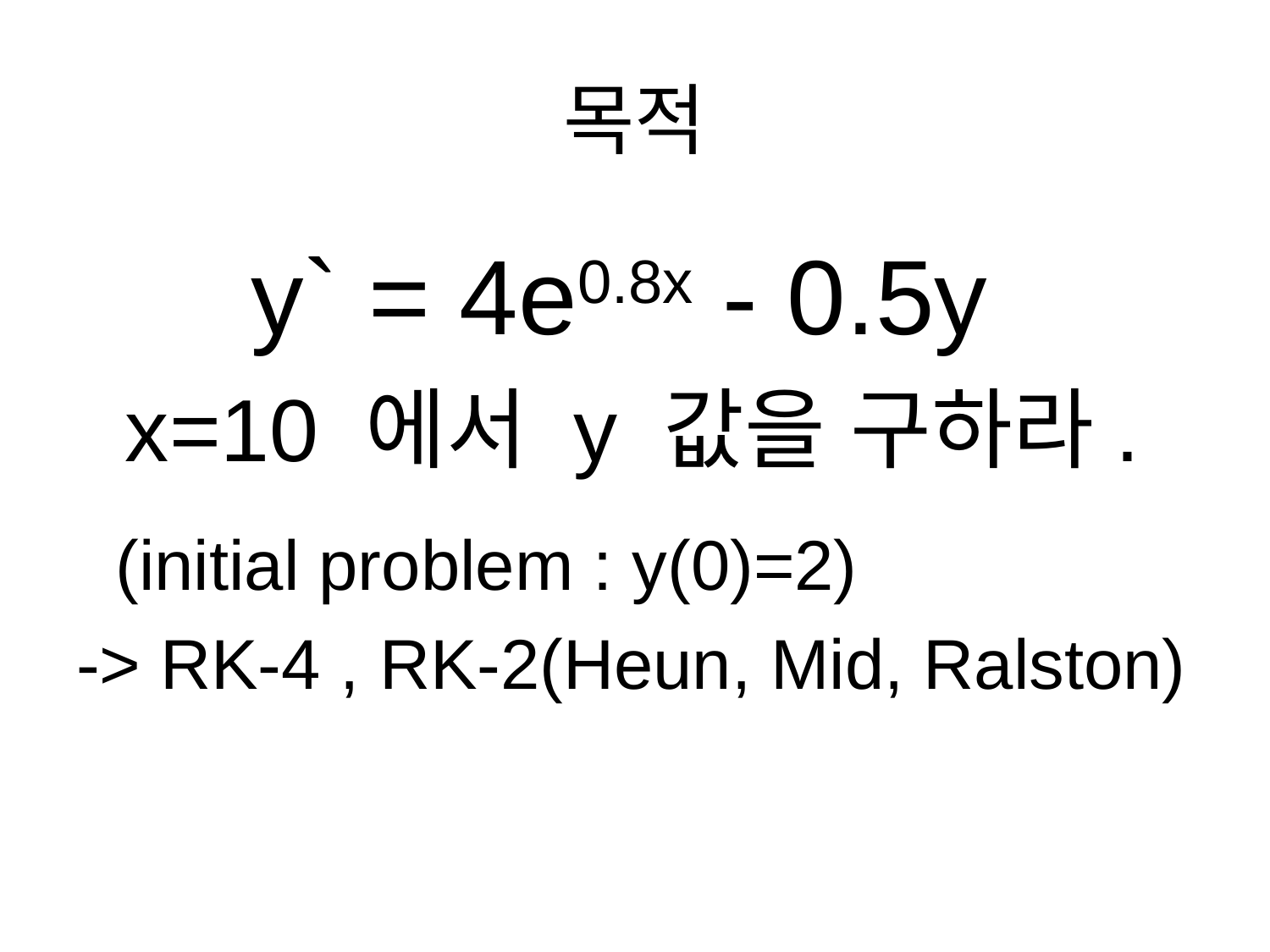

# 목적
		y` = 4e0.8x - 0.5y
  x=10 에서 y 값을 구하라.

  (initial problem : y(0)=2)
-> RK-4 , RK-2(Heun, Mid, Ralston)